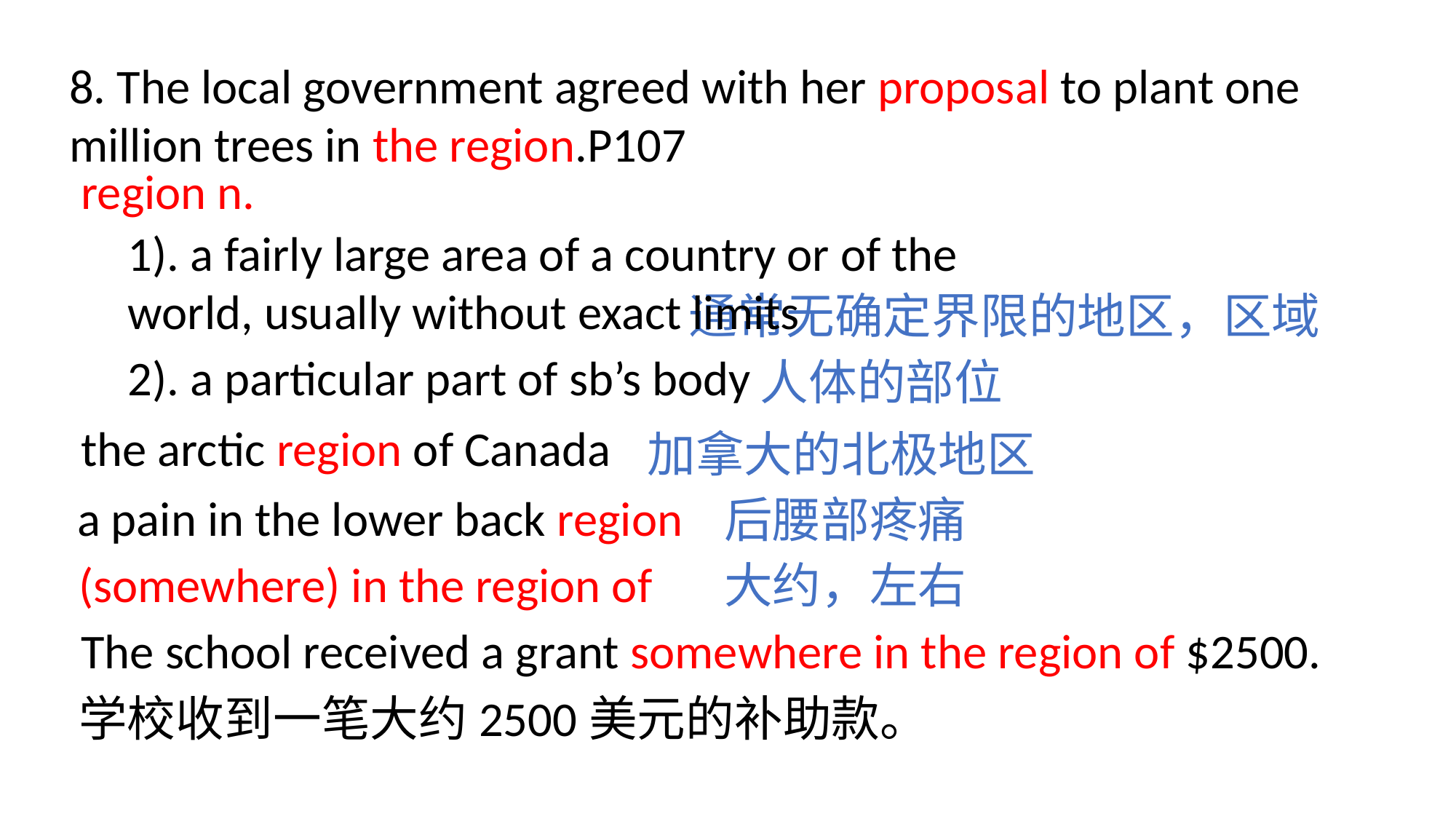

8. The local government agreed with her proposal to plant one million trees in the region.P107
region n.
1). a fairly large area of a country or of the world, usually without exact limits
通常无确定界限的地区，区域
2). a particular part of sb’s body
人体的部位
the arctic region of Canada
加拿大的北极地区
a pain in the lower back region
后腰部疼痛
(somewhere) in the region of
大约，左右
The school received a grant somewhere in the region of $2500.
学校收到一笔大约2500美元的补助款。